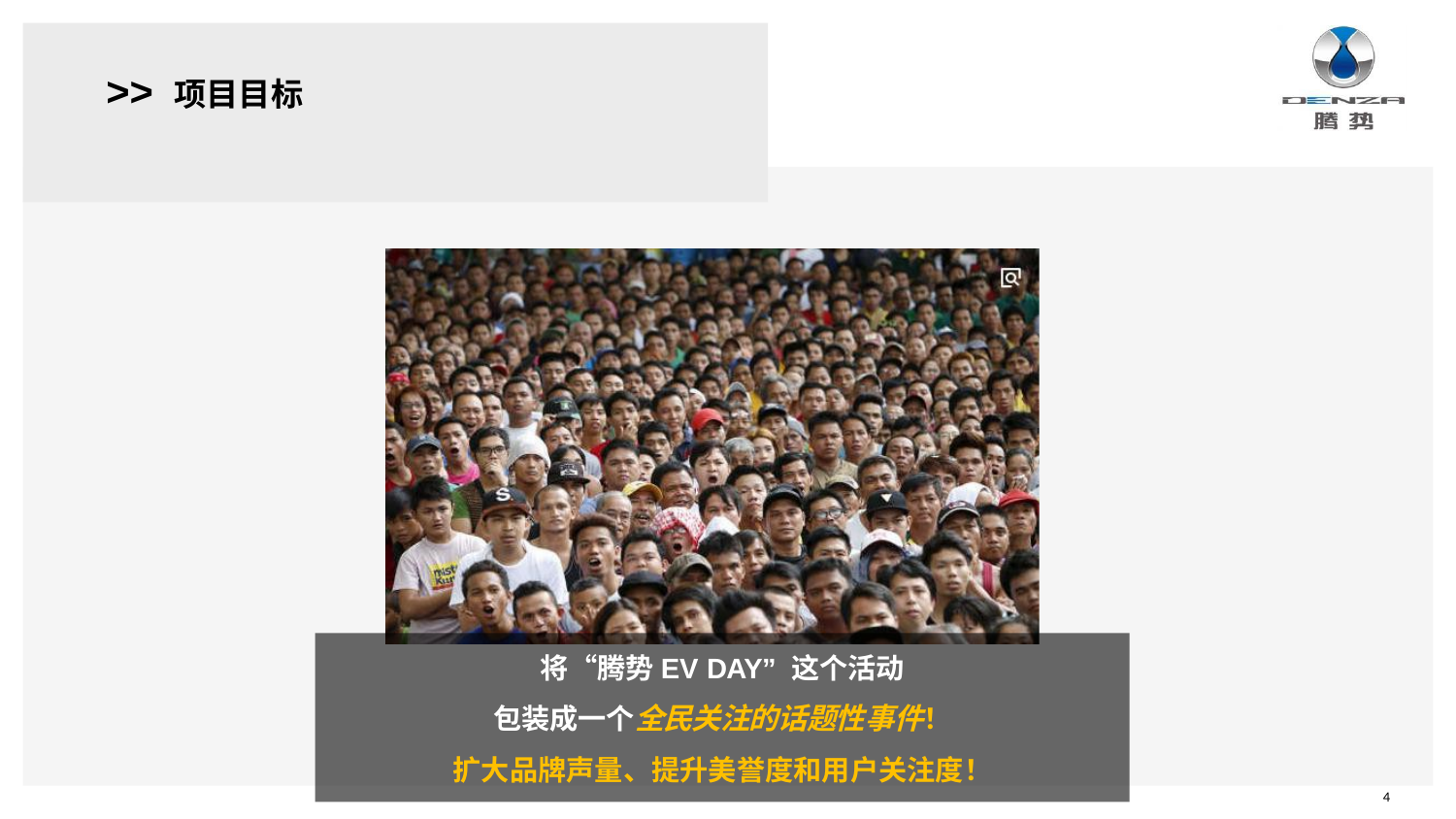

# >> 项目目标

将“腾势EV DAY” 这个活动
包装成一个全民关注的话题性事件！
扩大品牌声量、提升美誉度和用户关注度！
4